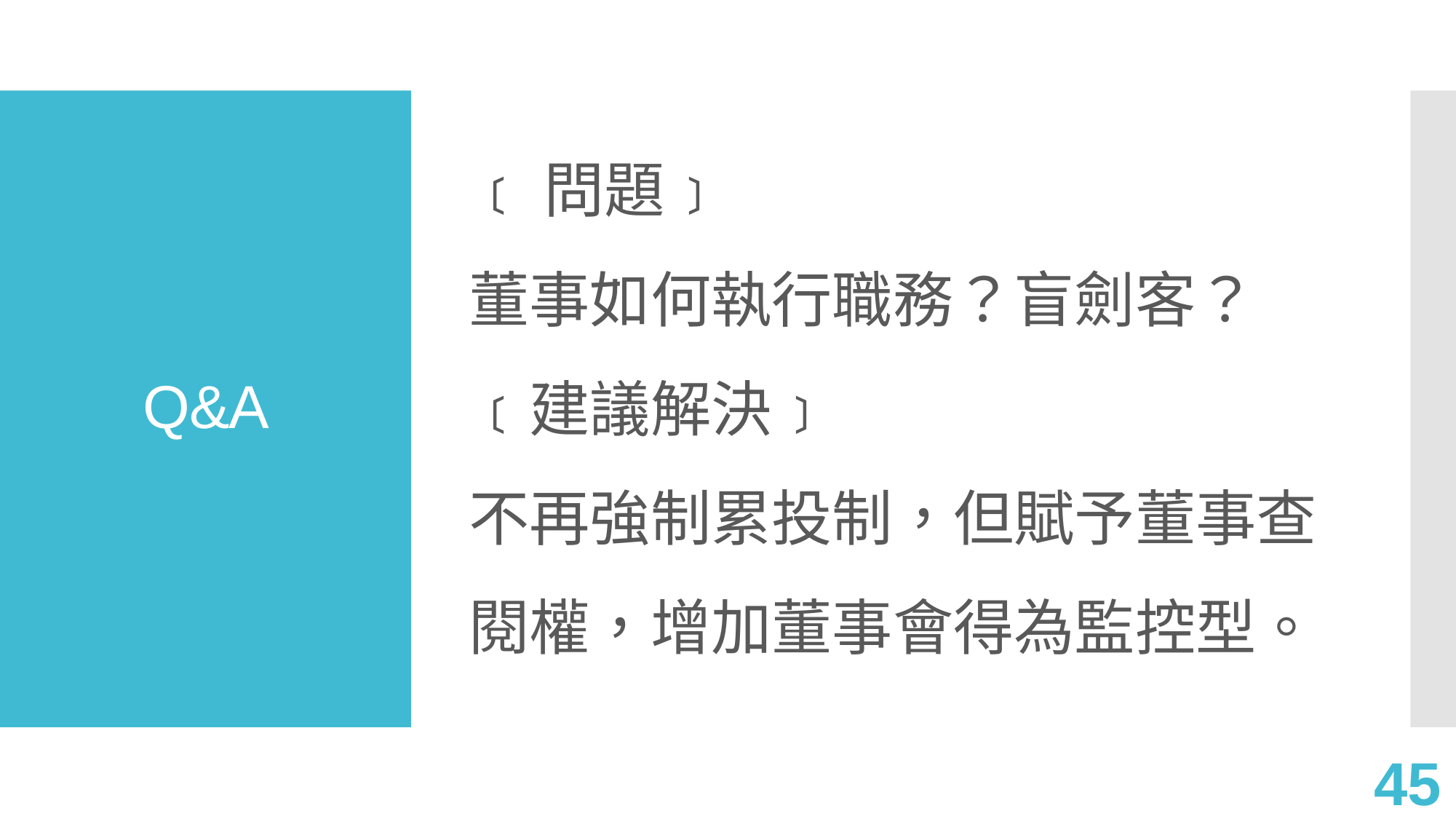

﹝問題﹞
董事如何執行職務？盲劍客？﹝建議解決﹞
不再強制累投制，但賦予董事查閱權，增加董事會得為監控型。
# Q&A
45